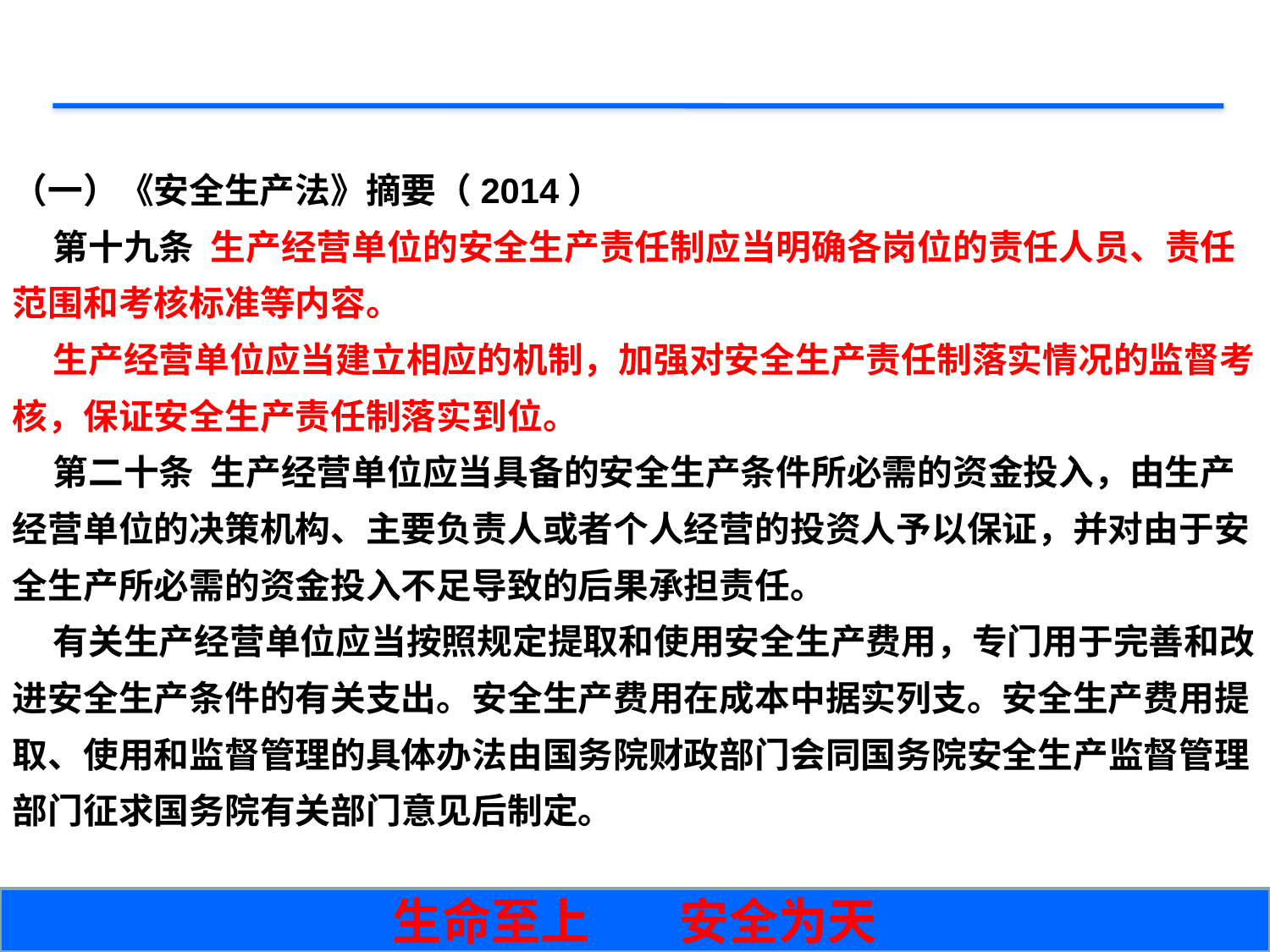

（一）《安全生产法》摘要（2014）
    第十九条  生产经营单位的安全生产责任制应当明确各岗位的责任人员、责任范围和考核标准等内容。
    生产经营单位应当建立相应的机制，加强对安全生产责任制落实情况的监督考核，保证安全生产责任制落实到位。
    第二十条  生产经营单位应当具备的安全生产条件所必需的资金投入，由生产经营单位的决策机构、主要负责人或者个人经营的投资人予以保证，并对由于安全生产所必需的资金投入不足导致的后果承担责任。
    有关生产经营单位应当按照规定提取和使用安全生产费用，专门用于完善和改进安全生产条件的有关支出。安全生产费用在成本中据实列支。安全生产费用提取、使用和监督管理的具体办法由国务院财政部门会同国务院安全生产监督管理部门征求国务院有关部门意见后制定。